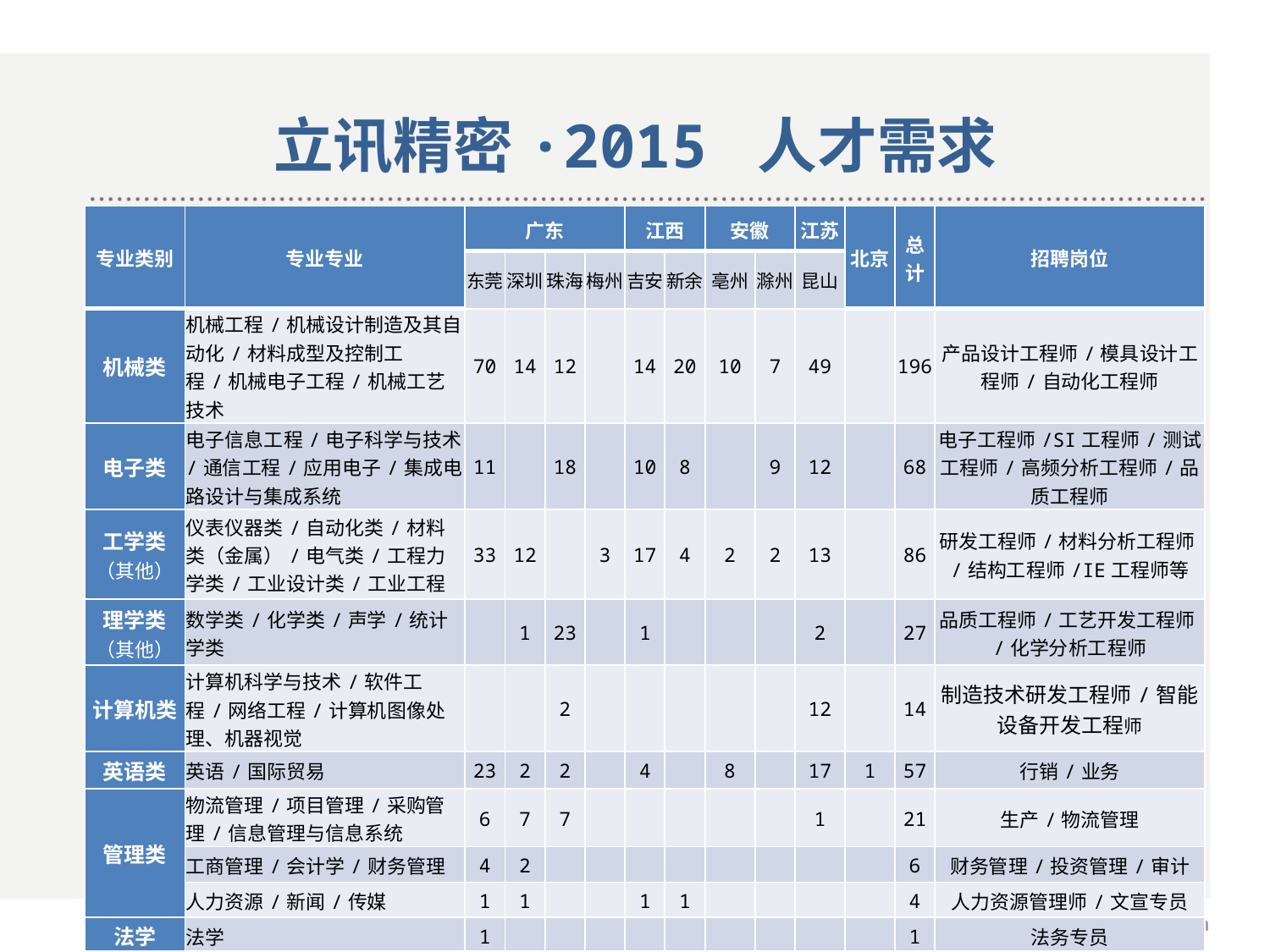

# 立讯精密·2015 人才需求
| 专业类别 | 专业专业 | 广东 |  |  |  | 江西 |  | 安徽 |  | 江苏 | 北京 | 总计 | 招聘岗位 |
| --- | --- | --- | --- | --- | --- | --- | --- | --- | --- | --- | --- | --- | --- |
|  |  | 东莞 | 深圳 | 珠海 | 梅州 | 吉安 | 新余 | 亳州 | 滁州 | 昆山 |  |  |  |
| 机械类 | 机械工程/机械设计制造及其自动化/材料成型及控制工程/机械电子工程/机械工艺技术 | 70 | 14 | 12 |  | 14 | 20 | 10 | 7 | 49 |  | 196 | 产品设计工程师/模具设计工程师/自动化工程师 |
| 电子类 | 电子信息工程/电子科学与技术/通信工程/应用电子/集成电路设计与集成系统 | 11 |  | 18 |  | 10 | 8 |  | 9 | 12 |  | 68 | 电子工程师/SI工程师/测试工程师/高频分析工程师/品质工程师 |
| 工学类 （其他） | 仪表仪器类/自动化类/材料类（金属）/电气类/工程力学类/工业设计类/工业工程 | 33 | 12 |  | 3 | 17 | 4 | 2 | 2 | 13 |  | 86 | 研发工程师/材料分析工程师/结构工程师/IE工程师等 |
| 理学类 （其他） | 数学类/化学类/声学/统计学类 |  | 1 | 23 |  | 1 |  |  |  | 2 |  | 27 | 品质工程师/工艺开发工程师/化学分析工程师 |
| 计算机类 | 计算机科学与技术/软件工程/网络工程/计算机图像处理、机器视觉 |  |  | 2 |  |  |  |  |  | 12 |  | 14 | 制造技术研发工程师/智能设备开发工程师 |
| 英语类 | 英语/国际贸易 | 23 | 2 | 2 |  | 4 |  | 8 |  | 17 | 1 | 57 | 行销/业务 |
| 管理类 | 物流管理/项目管理/采购管理/信息管理与信息系统 | 6 | 7 | 7 |  |  |  |  |  | 1 |  | 21 | 生产/物流管理 |
|  | 工商管理/会计学/财务管理 | 4 | 2 |  |  |  |  |  |  |  |  | 6 | 财务管理/投资管理/审计 |
|  | 人力资源/新闻/传媒 | 1 | 1 |  |  | 1 | 1 |  |  |  |  | 4 | 人力资源管理师/文宣专员 |
| 法学 | 法学 | 1 |  |  |  |  |  |  |  |  |  | 1 | 法务专员 |
| 总计 |  | 148 | 39 | 64 | 3 | 47 | 33 | 20 | 18 | 106 | 1 | 480 |  |